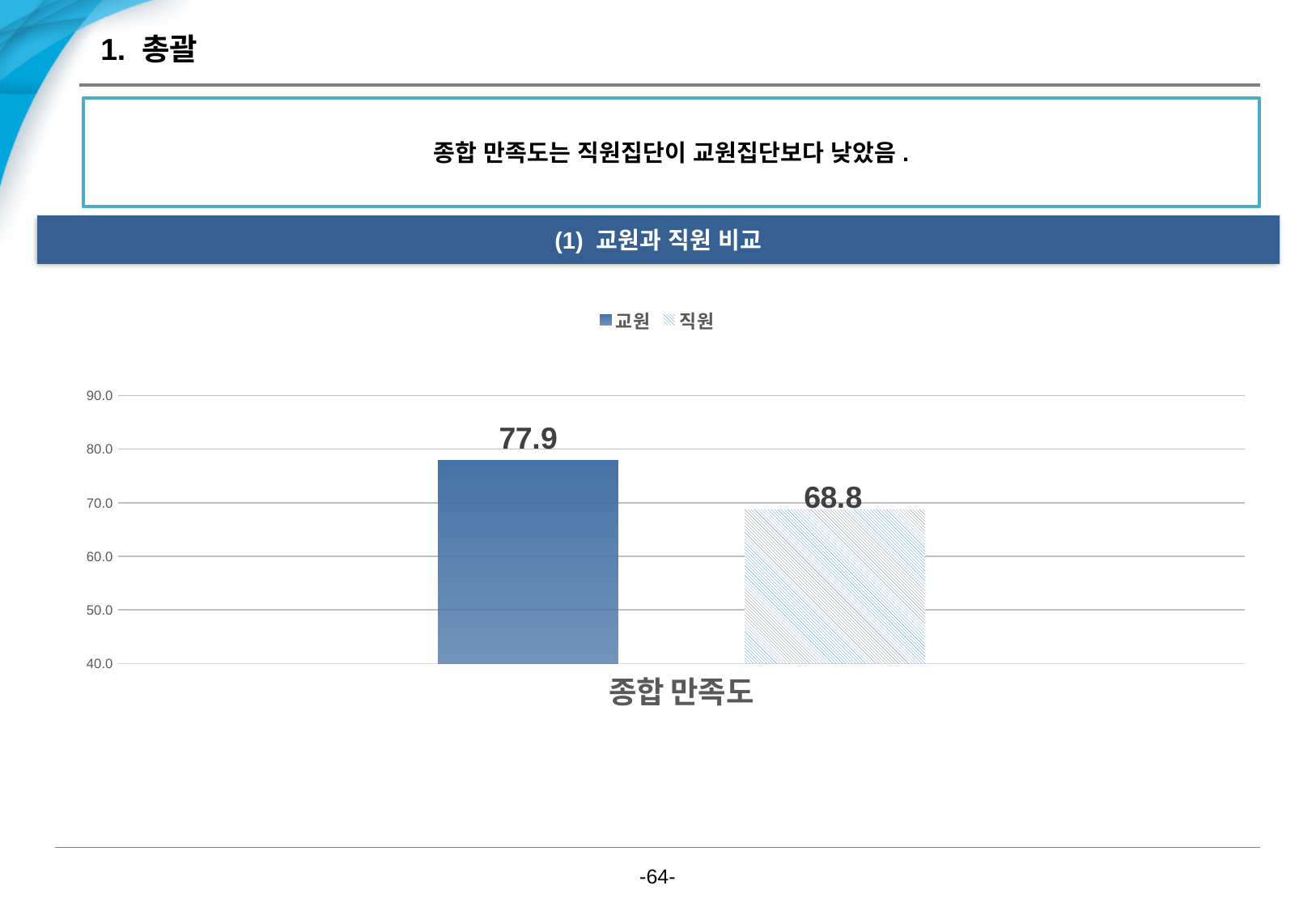

# 1. 총괄

종합 만족도는 직원집단이 교원집단보다 낮았음.
(1) 교원과 직원 비교

### Chart

| Category | 교원 | 직원 |
|---|---|---|
| 종합 만족도 | 77.9 | 68.8 |
-64-